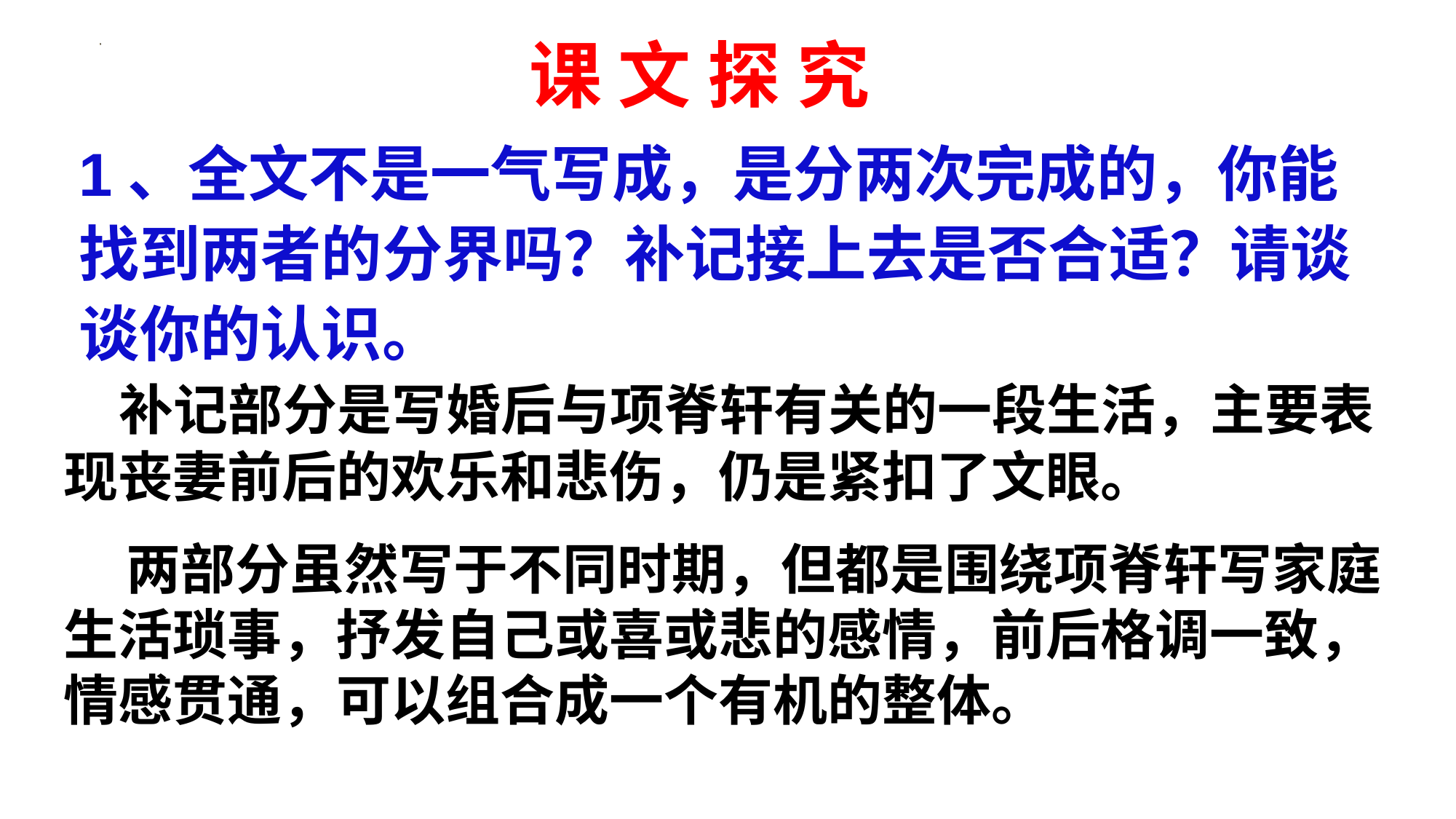

课 文 探 究
1、全文不是一气写成，是分两次完成的，你能找到两者的分界吗？补记接上去是否合适？请谈谈你的认识。
   补记部分是写婚后与项脊轩有关的一段生活，主要表现丧妻前后的欢乐和悲伤，仍是紧扣了文眼。
    两部分虽然写于不同时期，但都是围绕项脊轩写家庭生活琐事，抒发自己或喜或悲的感情，前后格调一致，情感贯通，可以组合成一个有机的整体。